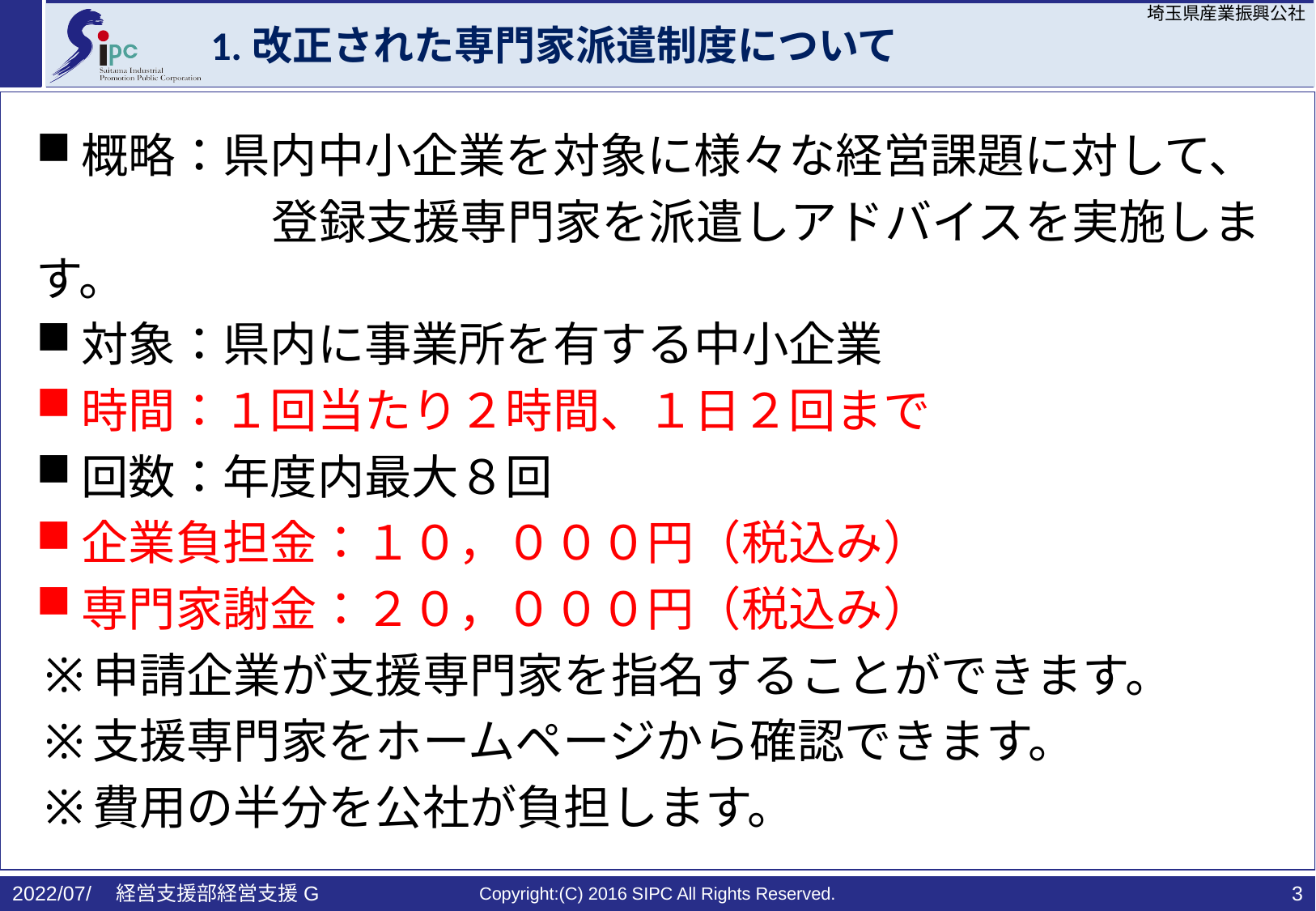

# 1.改正された専門家派遣制度について
概略：県内中小企業を対象に様々な経営課題に対して、
　　　　　登録支援専門家を派遣しアドバイスを実施します。
対象：県内に事業所を有する中小企業
時間：１回当たり２時間、１日２回まで
回数：年度内最大８回
企業負担金：１０，０００円（税込み）
専門家謝金：２０，０００円（税込み）
申請企業が支援専門家を指名することができます。
支援専門家をホームページから確認できます。
費用の半分を公社が負担します。
2022/07/　経営支援部経営支援G
Copyright:(C) 2016 SIPC All Rights Reserved.
3